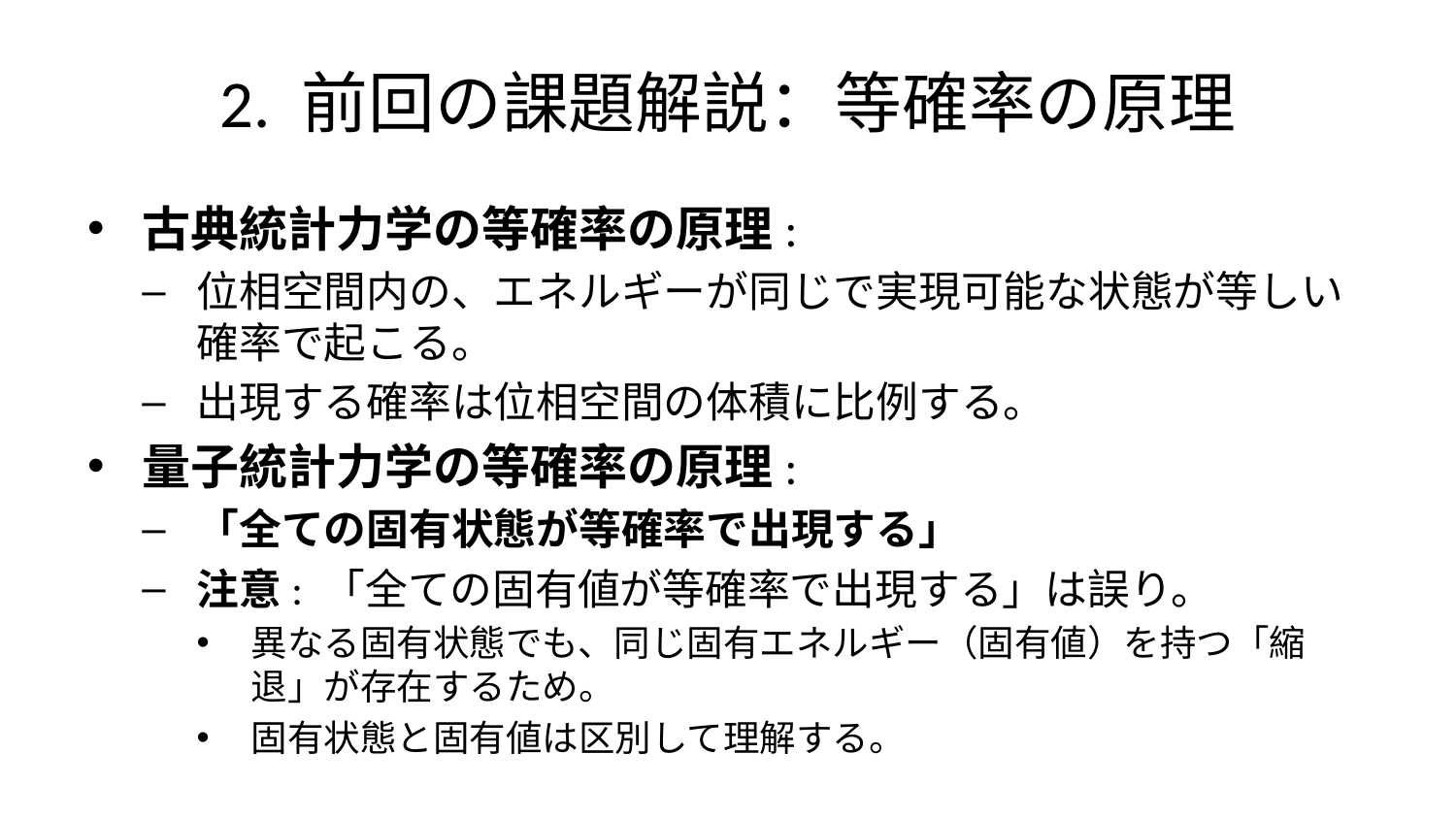

# 2. 前回の課題解説：等確率の原理
古典統計力学の等確率の原理:
位相空間内の、エネルギーが同じで実現可能な状態が等しい確率で起こる。
出現する確率は位相空間の体積に比例する。
量子統計力学の等確率の原理:
「全ての固有状態が等確率で出現する」
注意: 「全ての固有値が等確率で出現する」は誤り。
異なる固有状態でも、同じ固有エネルギー（固有値）を持つ「縮退」が存在するため。
固有状態と固有値は区別して理解する。